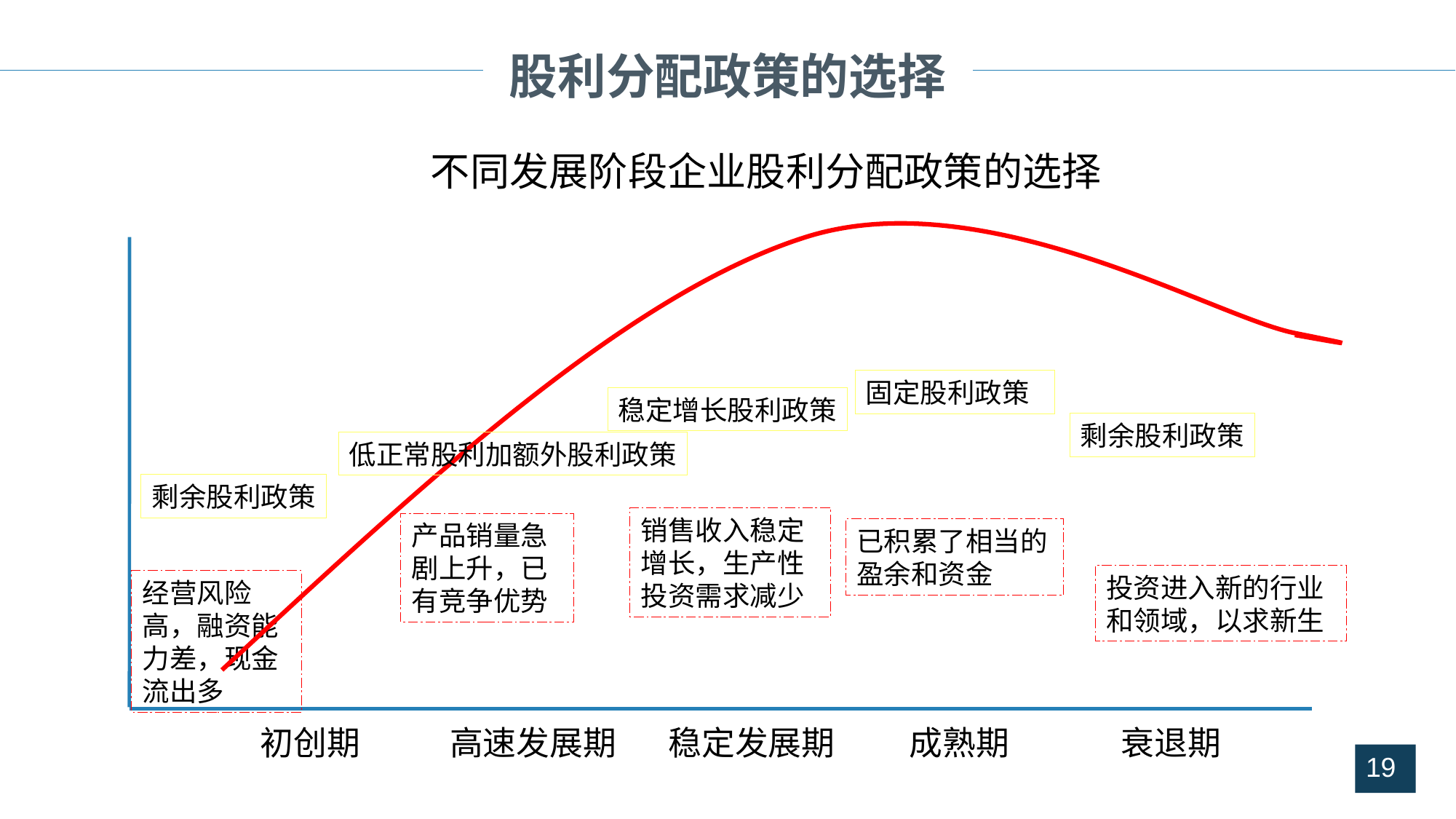

股利分配政策的选择
不同发展阶段企业股利分配政策的选择

固定股利政策
稳定增长股利政策
剩余股利政策
低正常股利加额外股利政策
剩余股利政策
销售收入稳定增长，生产性投资需求减少
产品销量急剧上升，已有竞争优势
已积累了相当的盈余和资金
投资进入新的行业和领域，以求新生
经营风险高，融资能力差，现金流出多
初创期            高速发展期       稳定发展期          成熟期               衰退期
19